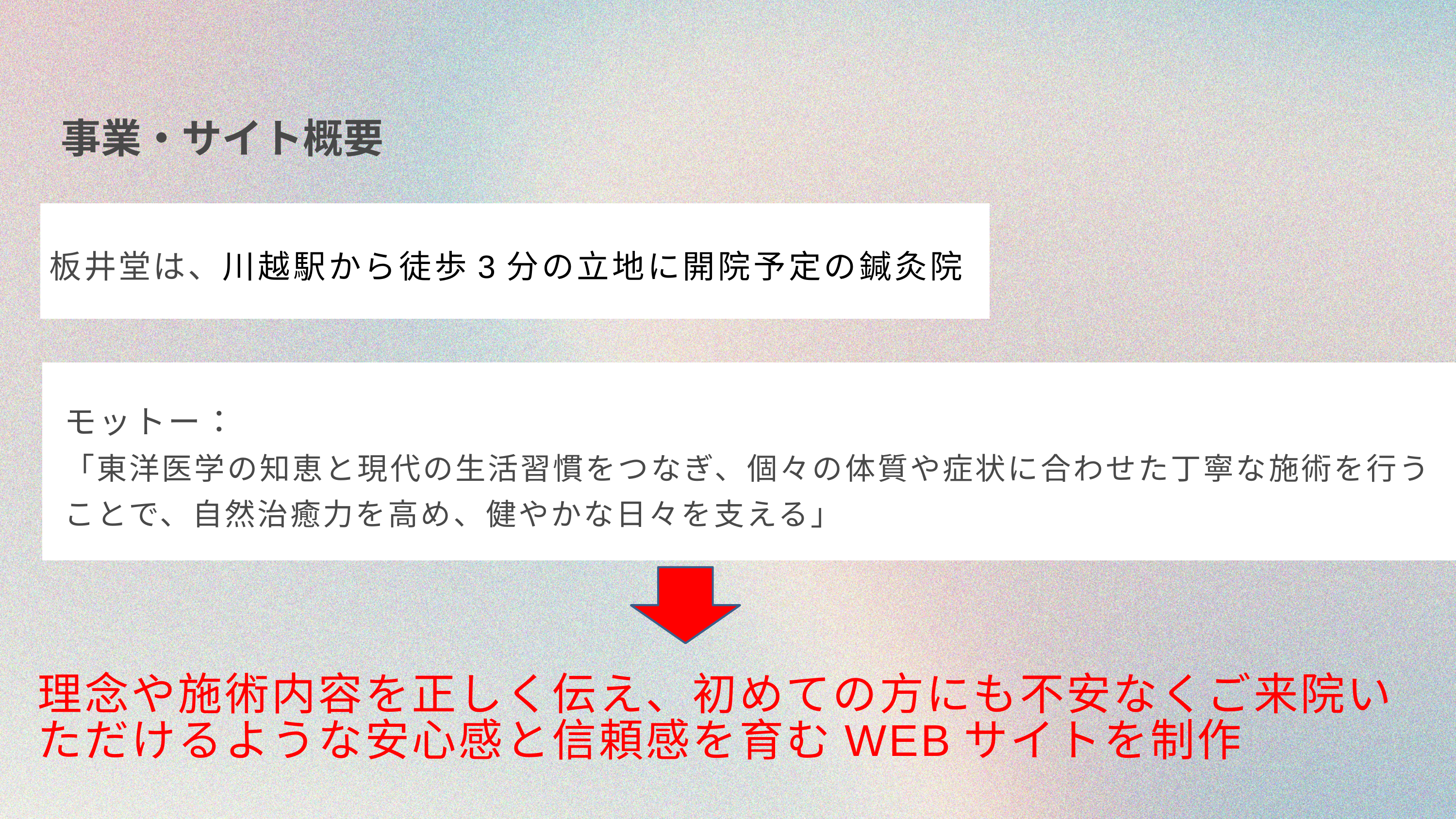

事業・サイト概要

板井堂は、川越駅から徒歩3分の立地に開院予定の鍼灸院

モットー：
「東洋医学の知恵と現代の生活習慣をつなぎ、個々の体質や症状に合わせた丁寧な施術を行うことで、自然治癒力を高め、健やかな日々を支える」

理念や施術内容を正しく伝え、初めての方にも不安なくご来院いただけるような安心感と信頼感を育むWEBサイトを制作